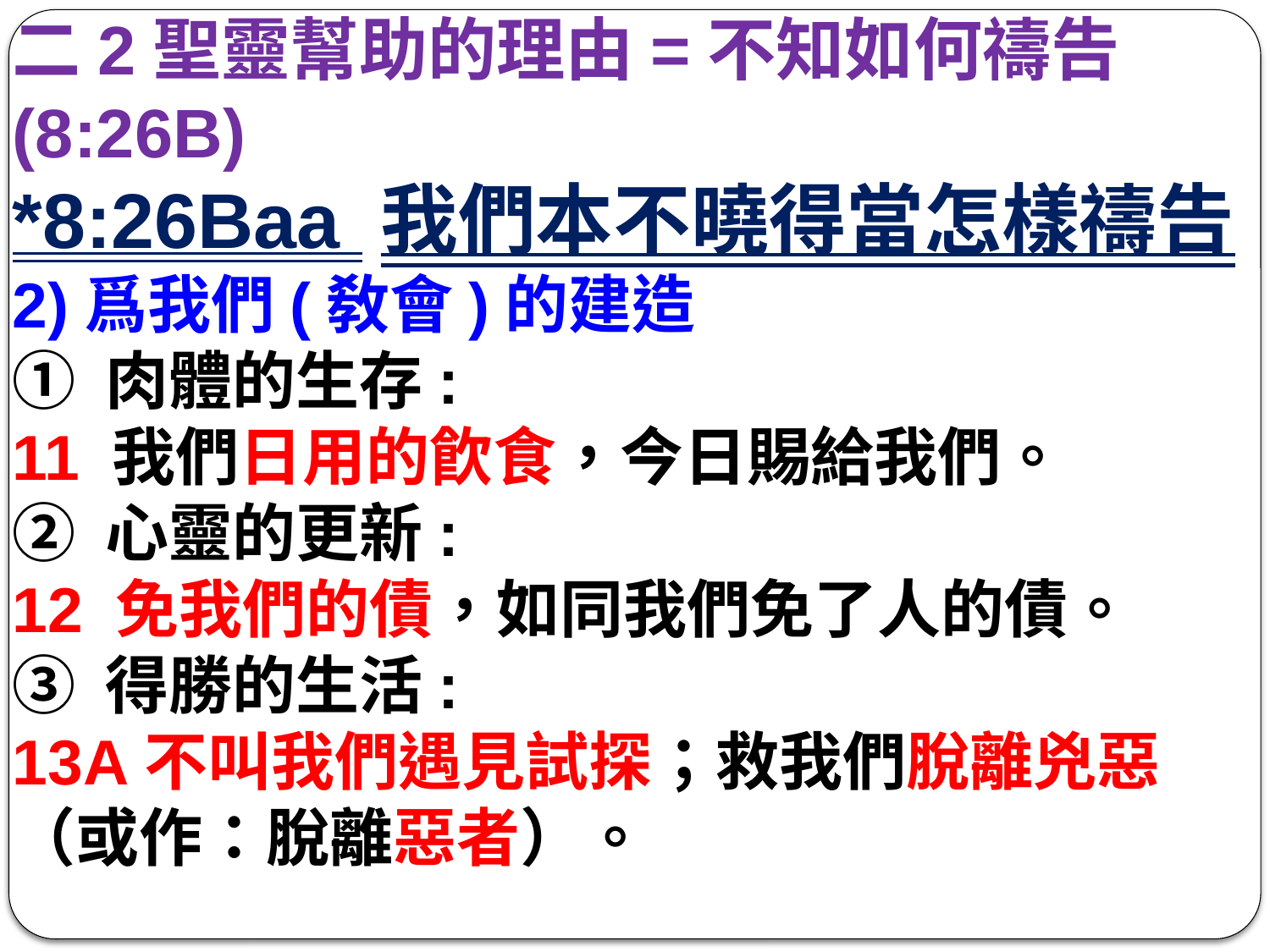

二2聖靈幫助的理由=不知如何禱告(8:26B)
*8:26Baa 我們本不曉得當怎樣禱告
2)爲我們(敎會)的建造
① 肉體的生存:
11 我們日用的飮食，今日賜給我們。
② 心靈的更新:
12 免我們的債，如同我們免了人的債。
③ 得勝的生活:
13A不叫我們遇見試探；救我們脫離兇惡（或作：脫離惡者）。